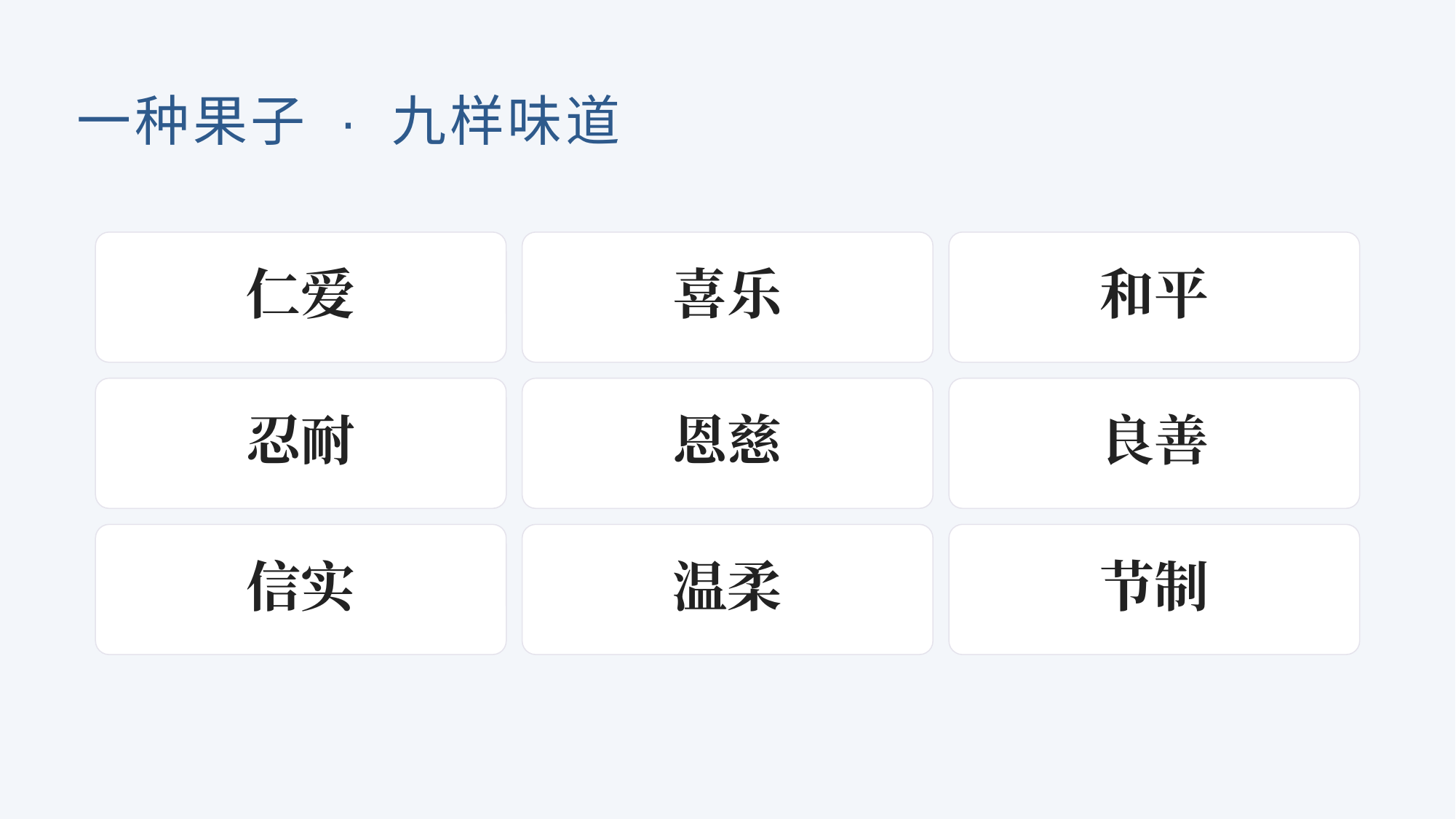

一种果子 · 九样味道

仁爱
喜乐
和平

忍耐
恩慈
良善

信实
温柔
节制